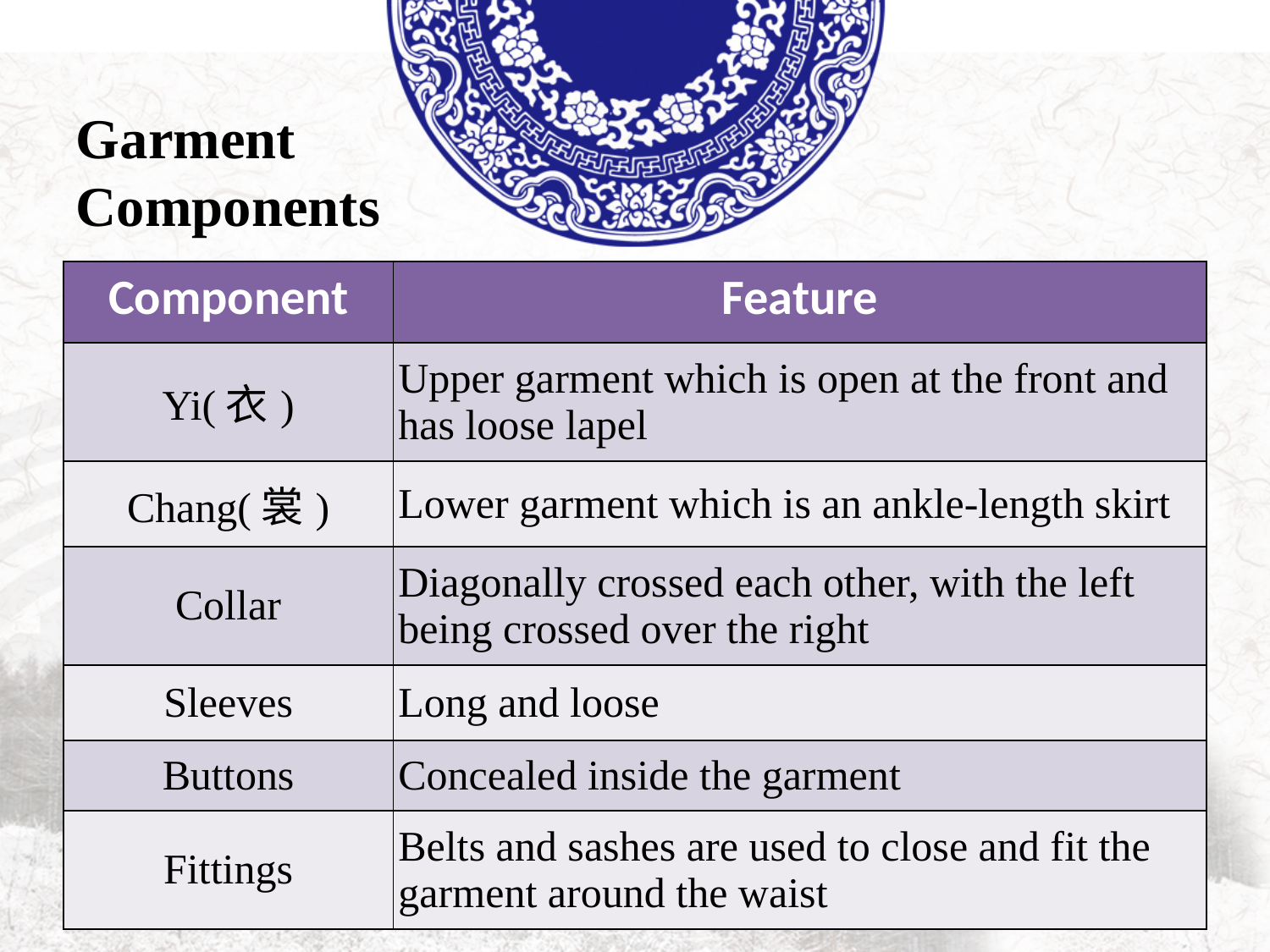

# Garment Components
| Component | Feature |
| --- | --- |
| Yi(衣) | Upper garment which is open at the front and has loose lapel |
| Chang(裳) | Lower garment which is an ankle-length skirt |
| Collar | Diagonally crossed each other, with the left being crossed over the right |
| Sleeves | Long and loose |
| Buttons | Concealed inside the garment |
| Fittings | Belts and sashes are used to close and fit the garment around the waist |